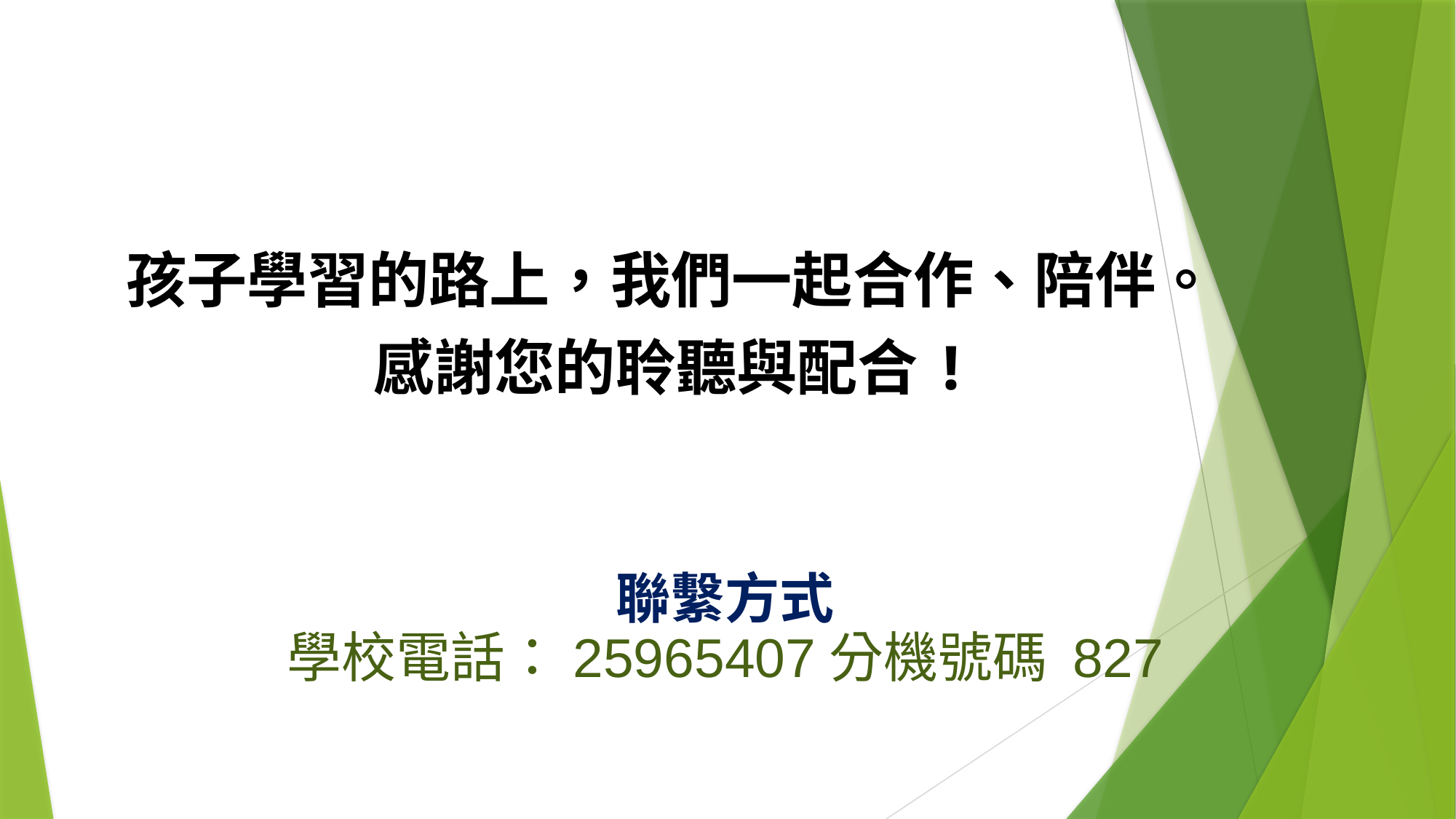

孩子學習的路上，我們一起合作、陪伴。
感謝您的聆聽與配合!

# 聯繫方式 學校電話：25965407分機號碼 827